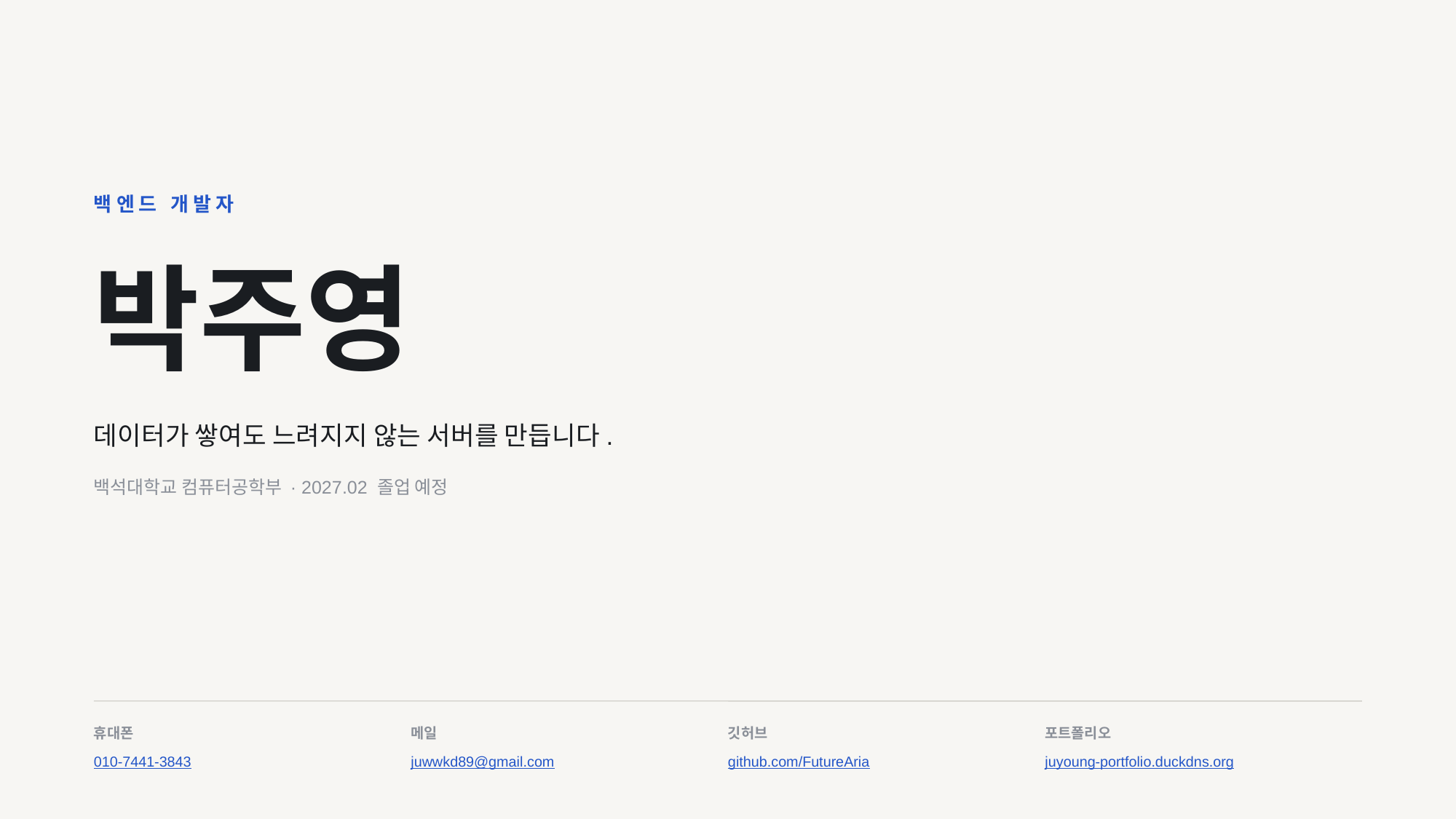

백엔드 개발자
박주영
데이터가 쌓여도 느려지지 않는 서버를 만듭니다.
백석대학교 컴퓨터공학부 · 2027.02 졸업 예정

휴대폰
메일
깃허브
포트폴리오
010-7441-3843
juwwkd89@gmail.com
github.com/FutureAria
juyoung-portfolio.duckdns.org